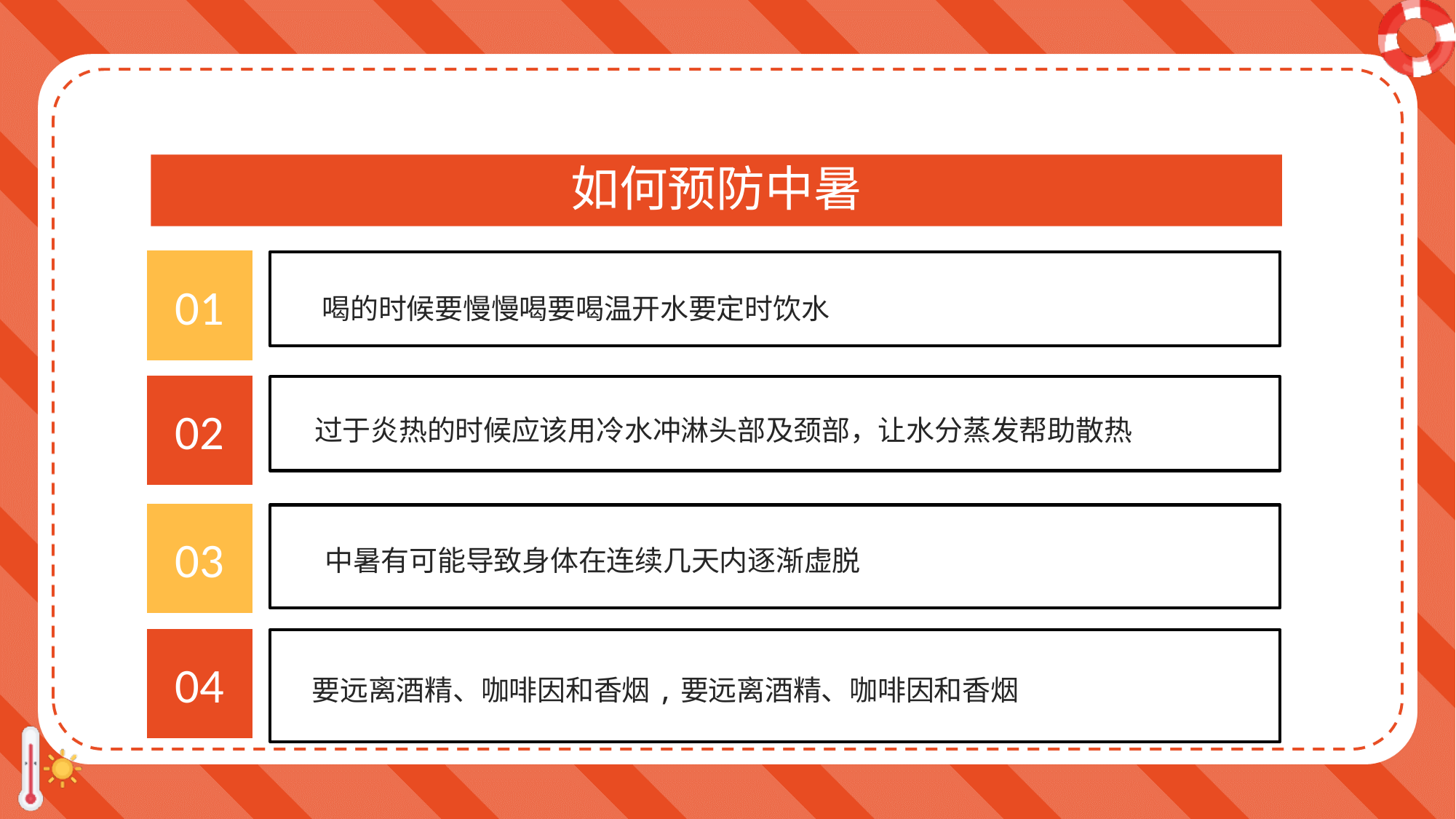

如何预防中暑
01

喝的时候要慢慢喝要喝温开水要定时饮水

过于炎热的时候应该用冷水冲淋头部及颈部，让水分蒸发帮助散热

中暑有可能导致身体在连续几天内逐渐虚脱

要远离酒精、咖啡因和香烟,要远离酒精、咖啡因和香烟
02
03
04